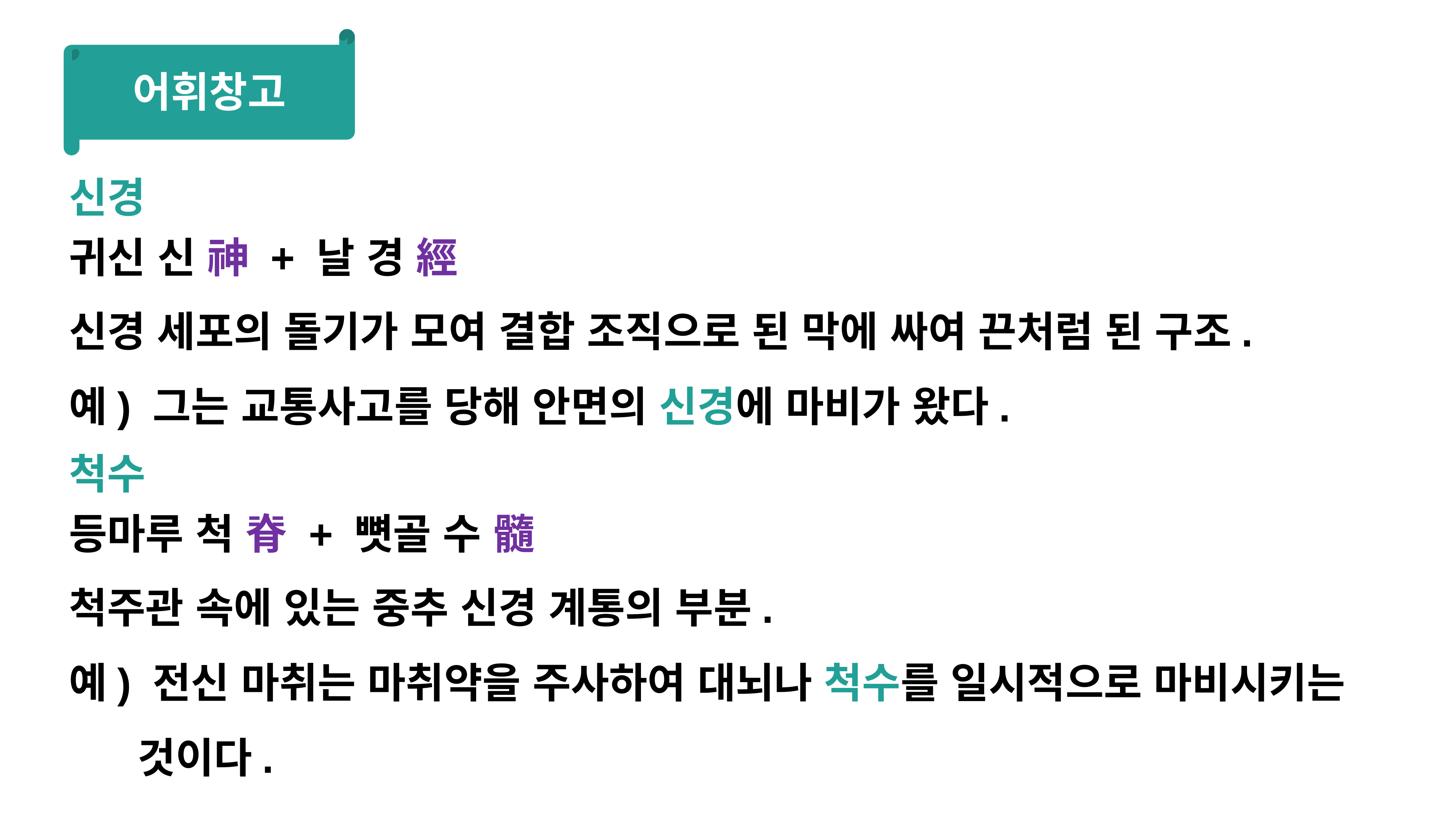

어휘창고
신경
귀신 신 神 + 날 경 經
신경 세포의 돌기가 모여 결합 조직으로 된 막에 싸여 끈처럼 된 구조.
예) 그는 교통사고를 당해 안면의 신경에 마비가 왔다.
척수
등마루 척 脊 + 뼛골 수 髓
척주관 속에 있는 중추 신경 계통의 부분.
예) 전신 마취는 마취약을 주사하여 대뇌나 척수를 일시적으로 마비시키는
     것이다.